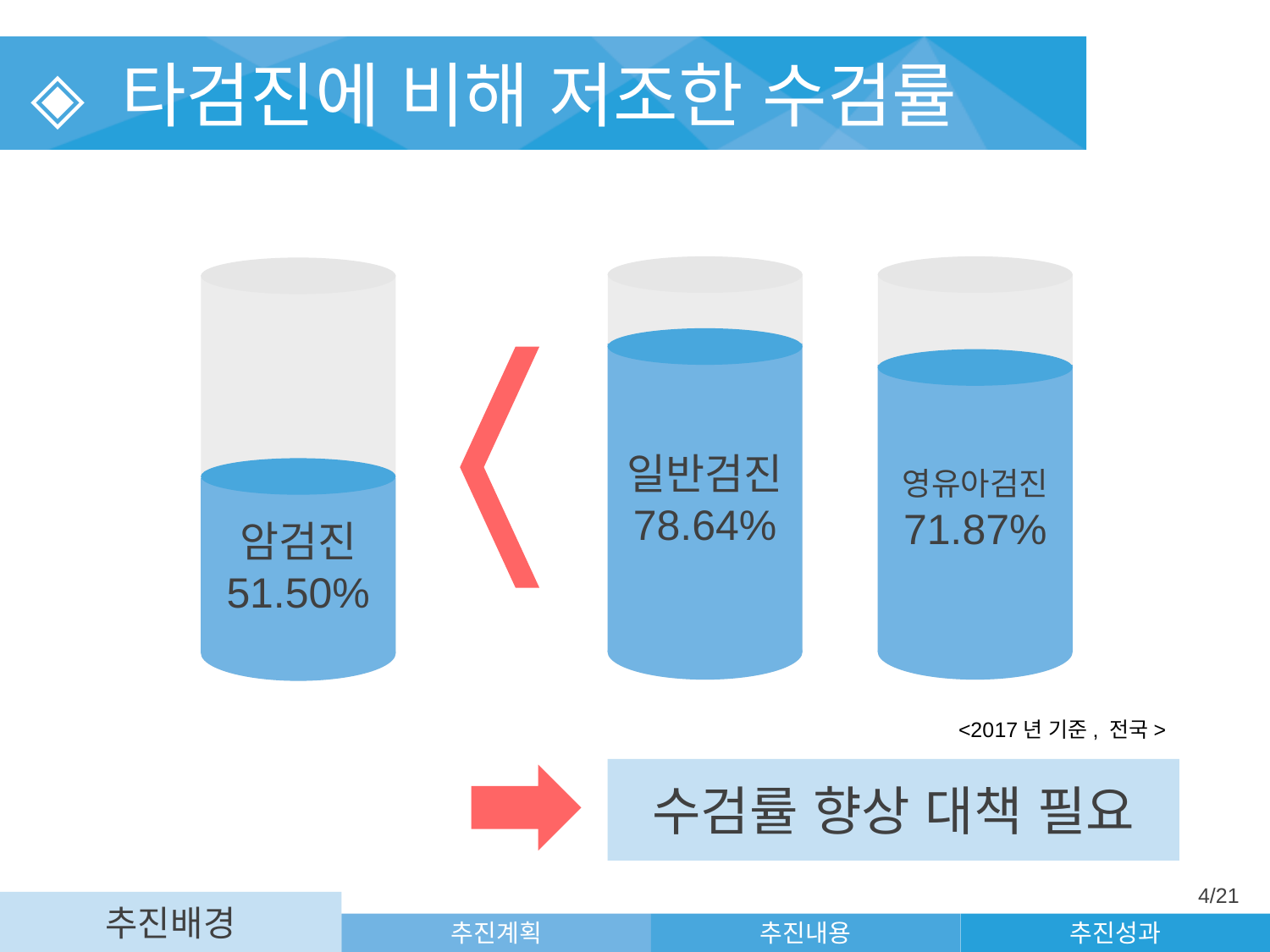

◈ 타검진에 비해 저조한 수검률

영유아검진
71.87%

일반검진
78.64%

암검진
51.50%

<2017년 기준, 전국>
수검률 향상 대책 필요

4/21
추진배경
추진계획
추진내용
추진성과